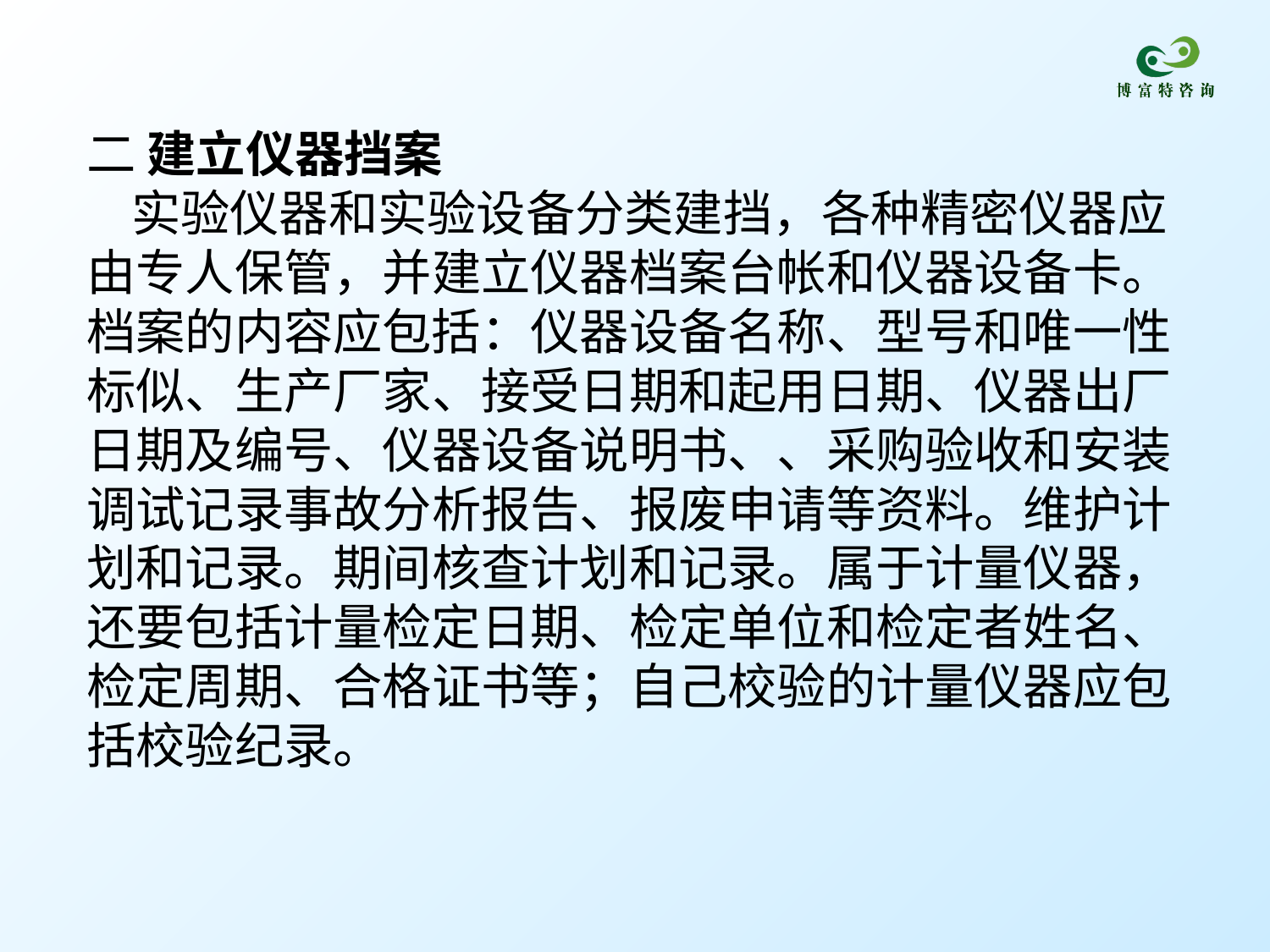

二 建立仪器挡案
   实验仪器和实验设备分类建挡，各种精密仪器应由专人保管，并建立仪器档案台帐和仪器设备卡。档案的内容应包括：仪器设备名称、型号和唯一性标似、生产厂家、接受日期和起用日期、仪器出厂日期及编号、仪器设备说明书、、采购验收和安装调试记录事故分析报告、报废申请等资料。维护计划和记录。期间核查计划和记录。属于计量仪器，还要包括计量检定日期、检定单位和检定者姓名、检定周期、合格证书等；自己校验的计量仪器应包括校验纪录。